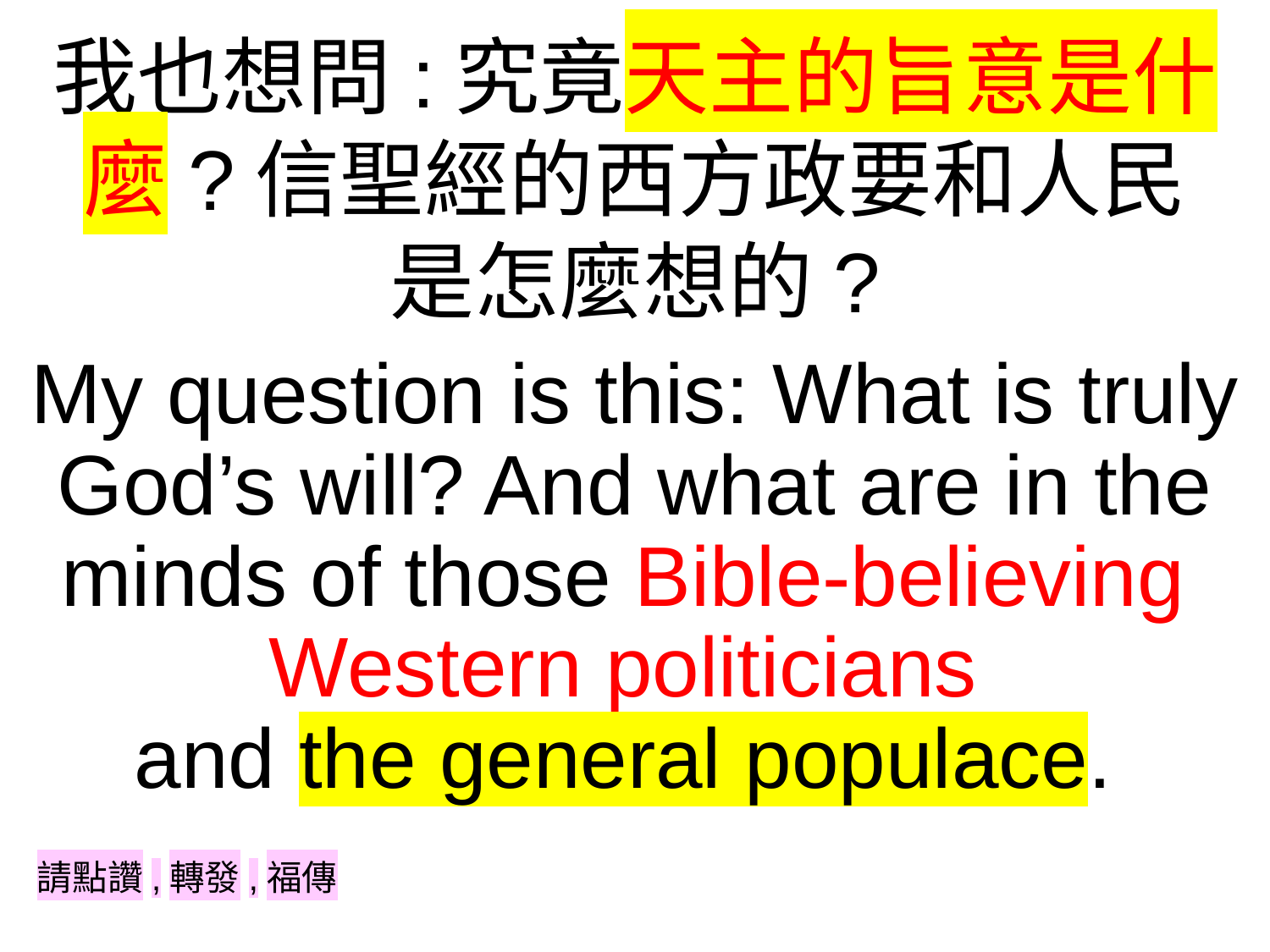

我也想問:究竟天主的旨意是什麼?信聖經的西方政要和人民
是怎麼想的?
My question is this: What is truly God’s will? And what are in the minds of those Bible-believing
Western politicians
and the general populace.
  請點讚,轉發,福傳